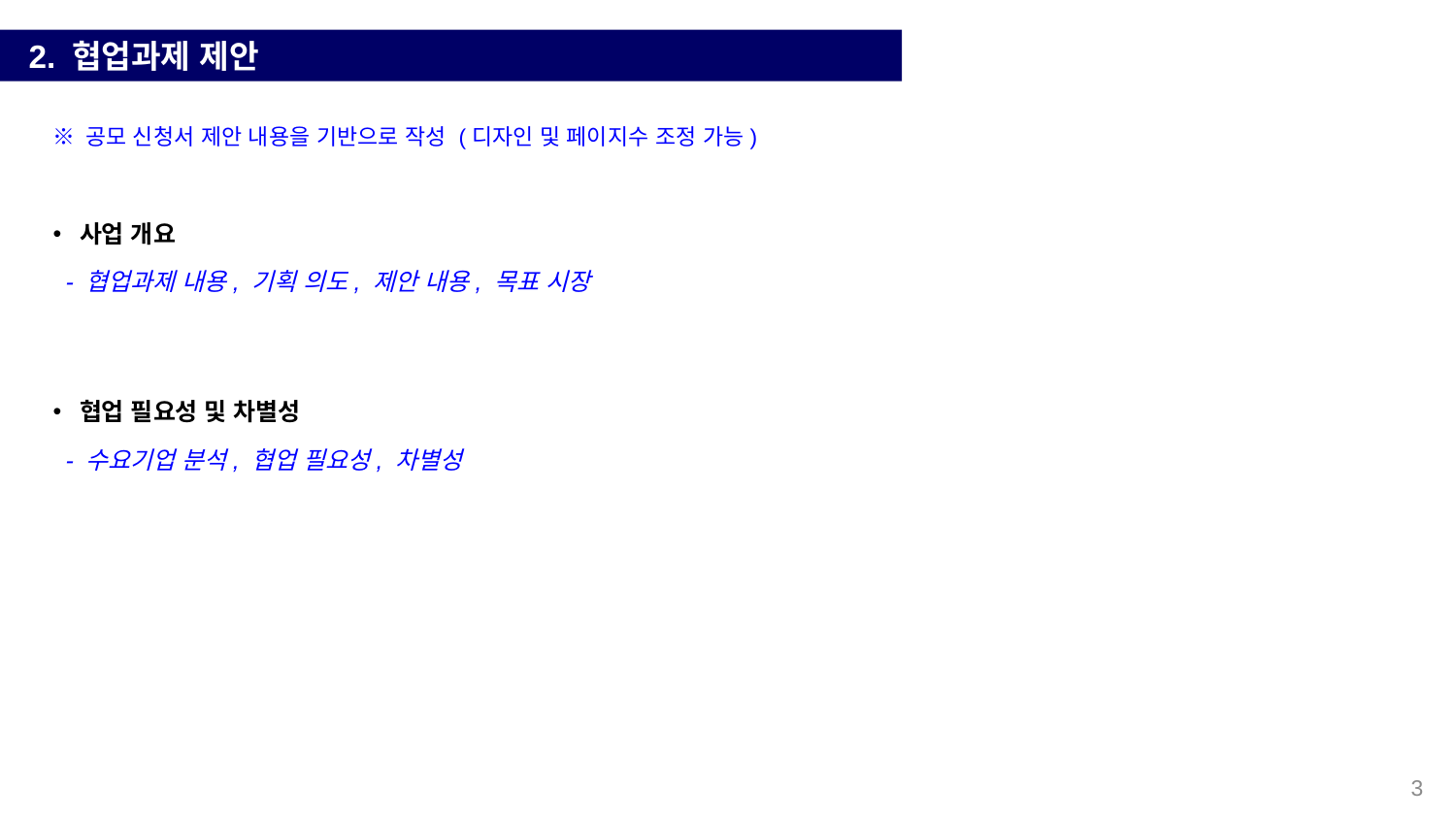

2. 협업과제 제안
※ 공모 신청서 제안 내용을 기반으로 작성 (디자인 및 페이지수 조정 가능)
 사업 개요
- 협업과제 내용, 기획 의도, 제안 내용, 목표 시장
 협업 필요성 및 차별성
- 수요기업 분석, 협업 필요성, 차별성
3